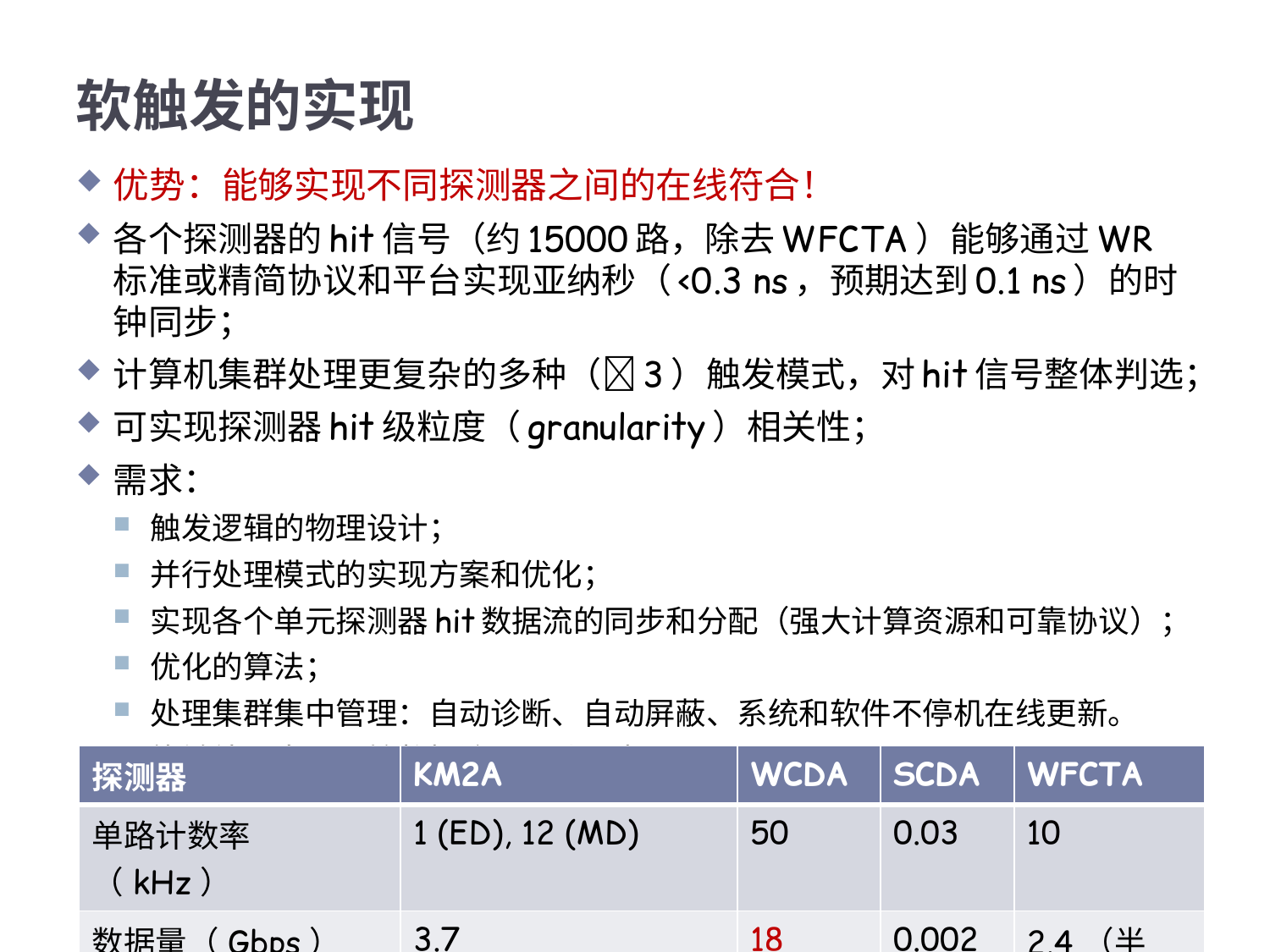

# 软触发的实现
优势：能够实现不同探测器之间的在线符合！
各个探测器的hit信号（约15000路，除去WFCTA）能够通过WR标准或精简协议和平台实现亚纳秒（<0.3 ns，预期达到0.1 ns）的时钟同步；
计算机集群处理更复杂的多种（≥3）触发模式，对hit信号整体判选；
可实现探测器hit级粒度（granularity）相关性；
需求：
触发逻辑的物理设计；
并行处理模式的实现方案和优化；
实现各个单元探测器hit数据流的同步和分配（强大计算资源和可靠协议）；
优化的算法；
处理集群集中管理：自动诊断、自动屏蔽、系统和软件不停机在线更新。
能够处理大量原始数据流，吞吐量为：

| 探测器 | KM2A | WCDA | SCDA | WFCTA |
| --- | --- | --- | --- | --- |
| 单路计数率（kHz） | 1 (ED), 12 (MD) | 50 | 0.03 | 10 |
| 数据量（Gbps） | 3.7 | 18 | 0.002 | 2.4（半硬） |